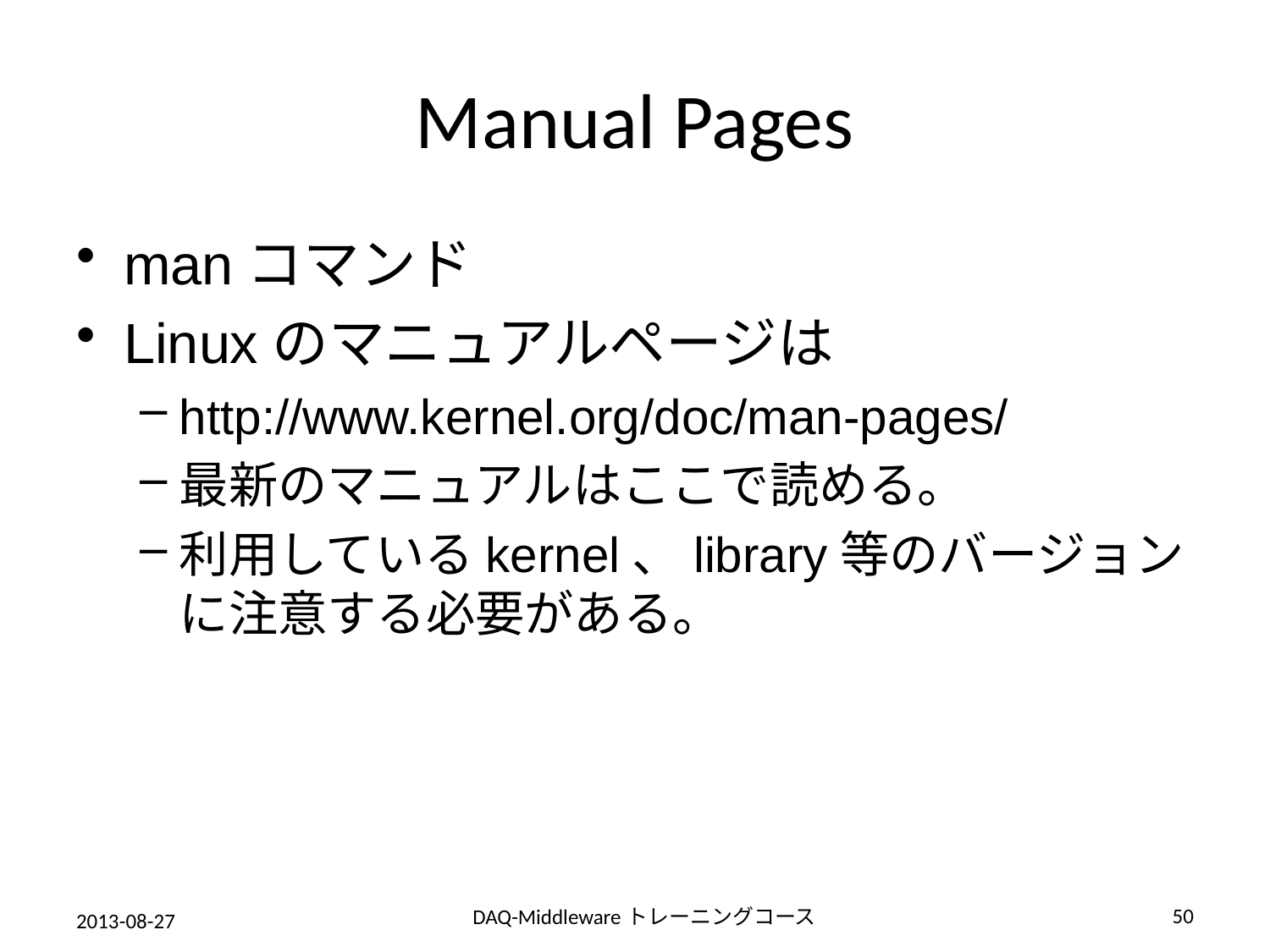

# Manual Pages
manコマンド
Linuxのマニュアルページは
http://www.kernel.org/doc/man-pages/
最新のマニュアルはここで読める。
利用しているkernel、library等のバージョンに注意する必要がある。
50
DAQ-Middlewareトレーニングコース
2013-08-27